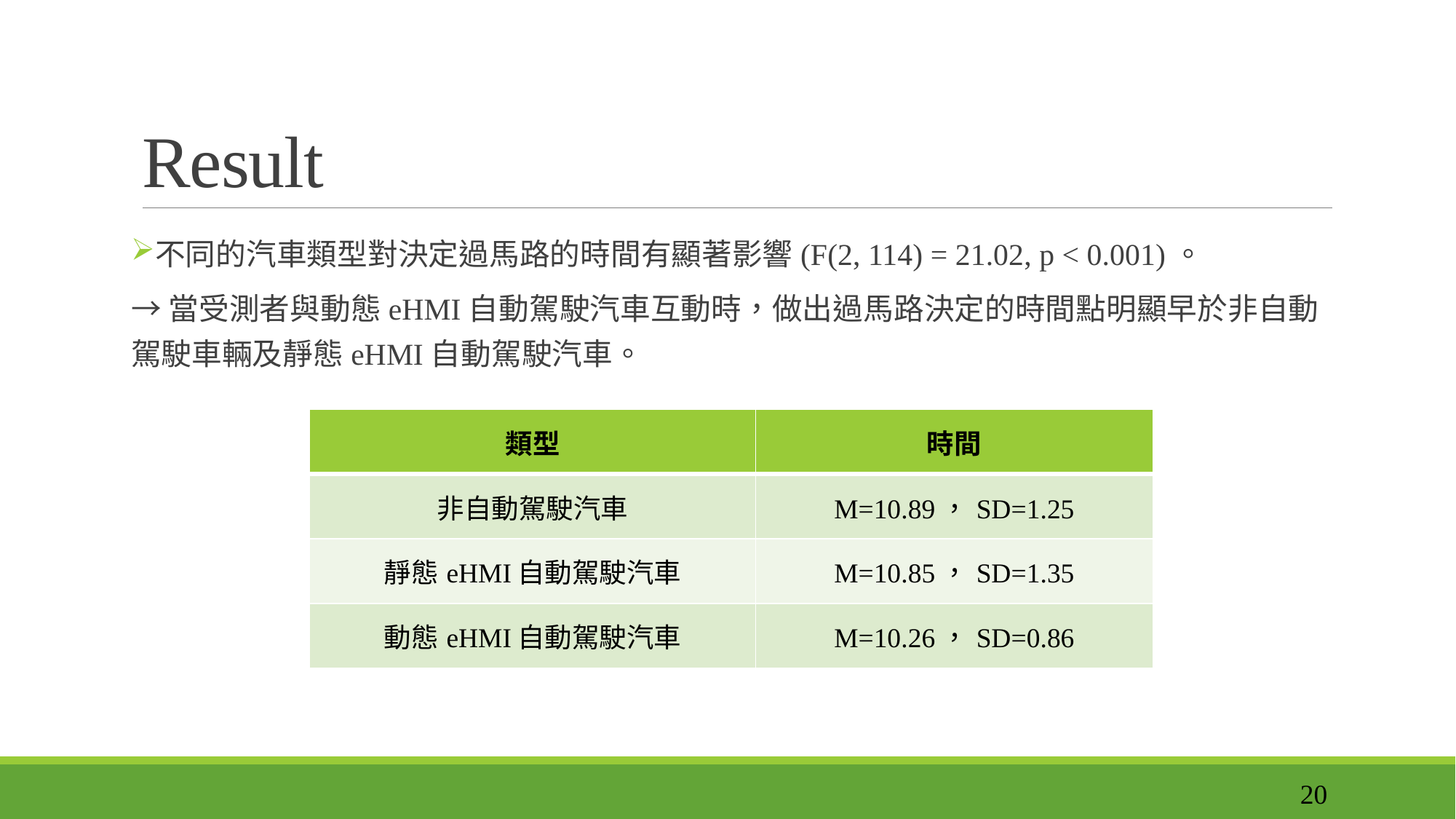

# Result
不同的汽車類型對決定過馬路的時間有顯著影響(F(2, 114) = 21.02, p < 0.001)。
→當受測者與動態eHMI自動駕駛汽車互動時，做出過馬路決定的時間點明顯早於非自動駕駛車輛及靜態eHMI自動駕駛汽車。

| 類型 | 時間 |
| --- | --- |
| 非自動駕駛汽車 | M=10.89，SD=1.25 |
| 靜態eHMI自動駕駛汽車 | M=10.85，SD=1.35 |
| 動態eHMI自動駕駛汽車 | M=10.26，SD=0.86 |
20